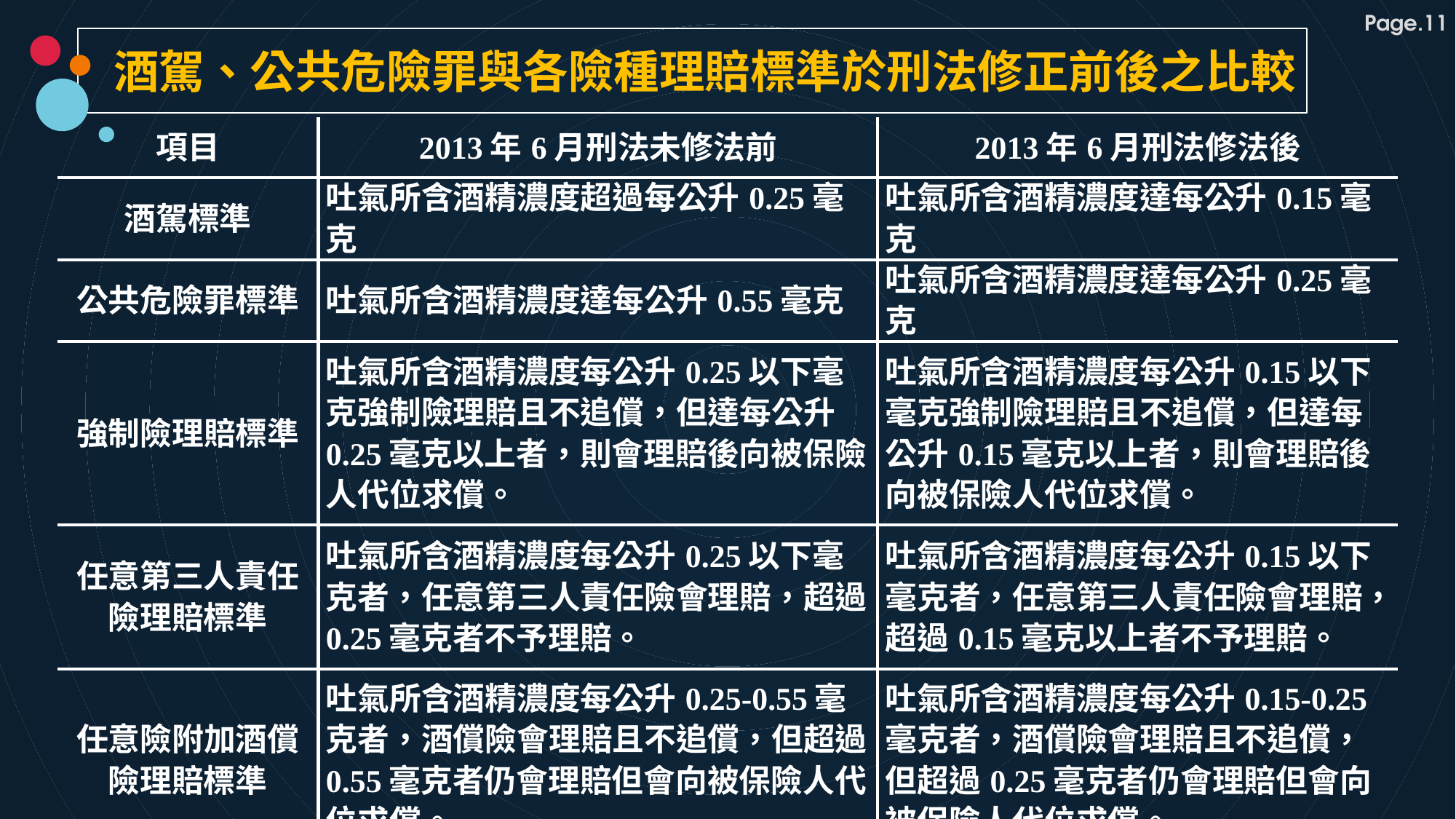

酒駕、公共危險罪與各險種理賠標準於刑法修正前後之比較
| 項目 | 2013年6月刑法未修法前 | 2013年6月刑法修法後 |
| --- | --- | --- |
| 酒駕標準 | 吐氣所含酒精濃度超過每公升0.25毫克 | 吐氣所含酒精濃度達每公升0.15毫克 |
| 公共危險罪標準 | 吐氣所含酒精濃度達每公升0.55毫克 | 吐氣所含酒精濃度達每公升0.25毫克 |
| 強制險理賠標準 | 吐氣所含酒精濃度每公升0.25以下毫克強制險理賠且不追償，但達每公升0.25毫克以上者，則會理賠後向被保險人代位求償。 | 吐氣所含酒精濃度每公升0.15以下毫克強制險理賠且不追償，但達每公升0.15毫克以上者，則會理賠後向被保險人代位求償。 |
| 任意第三人責任險理賠標準 | 吐氣所含酒精濃度每公升0.25以下毫克者，任意第三人責任險會理賠，超過0.25毫克者不予理賠。 | 吐氣所含酒精濃度每公升0.15以下毫克者，任意第三人責任險會理賠，超過0.15毫克以上者不予理賠。 |
| 任意險附加酒償險理賠標準 | 吐氣所含酒精濃度每公升0.25-0.55毫克者，酒償險會理賠且不追償，但超過0.55毫克者仍會理賠但會向被保險人代位求償。 | 吐氣所含酒精濃度每公升0.15-0.25毫克者，酒償險會理賠且不追償，但超過0.25毫克者仍會理賠但會向被保險人代位求償。 |